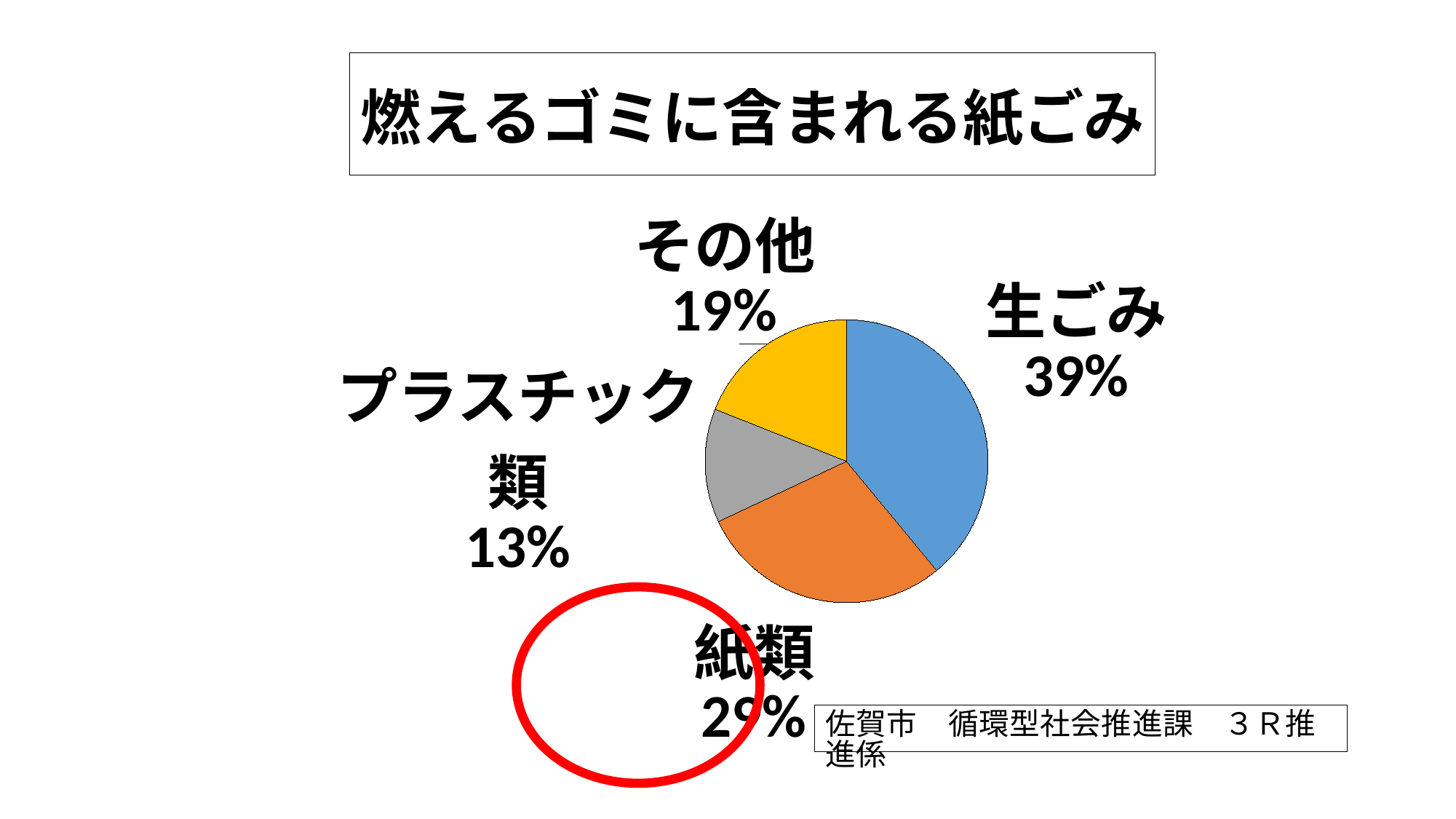

### Chart: 燃えるゴミに含まれる紙ごみ

| Category |  |
|---|---|
| 生ごみ | 39.0 |
| 紙類 | 29.0 |
| プラスチック類 | 13.0 |
| その他 | 19.0 |